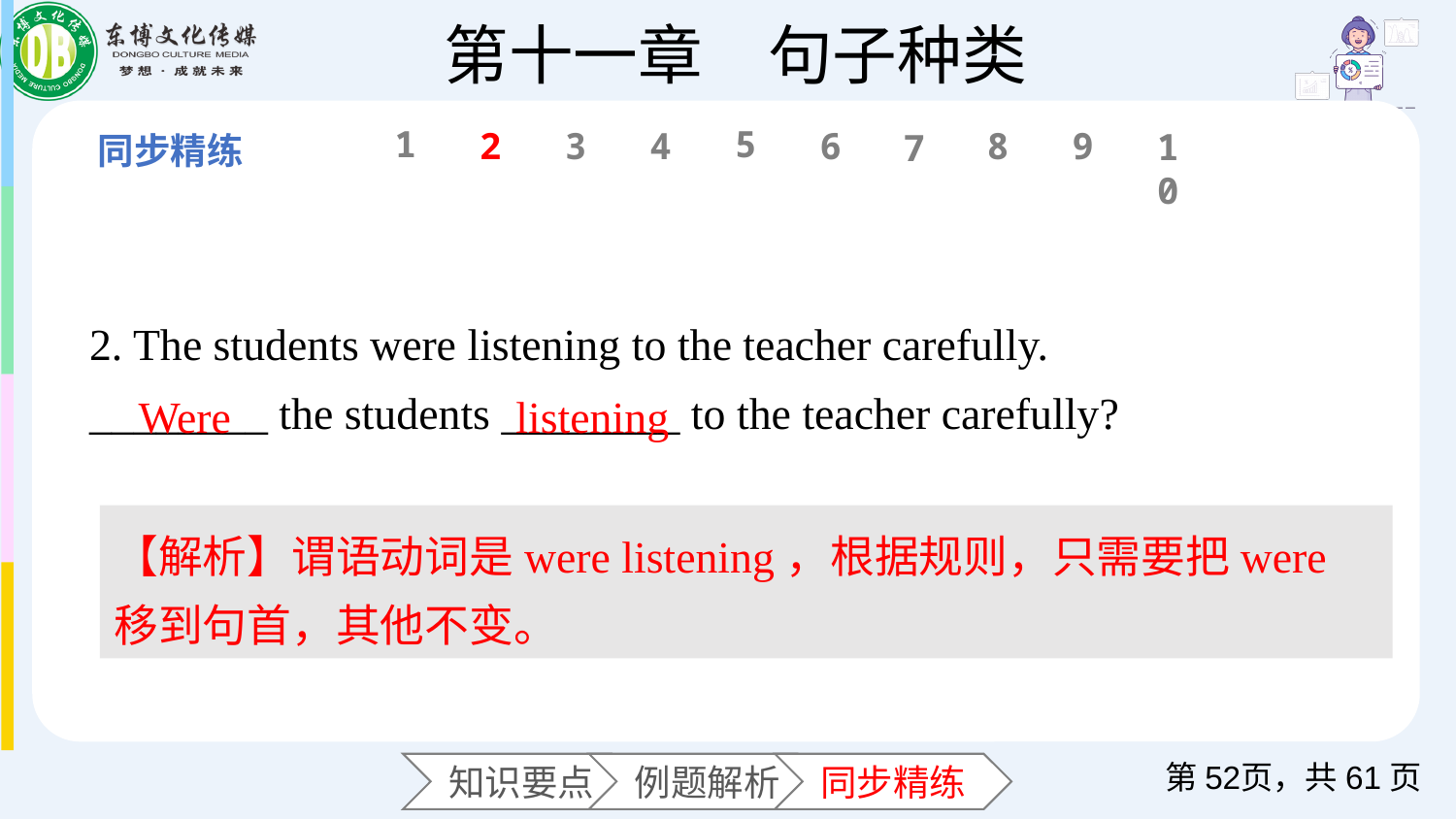

1
5
6
2
3
4
8
9
10
7

2. The students were listening to the teacher carefully.
________ the students ________ to the teacher carefully?
Were
listening
【解析】谓语动词是were listening，根据规则，只需要把were移到句首，其他不变。